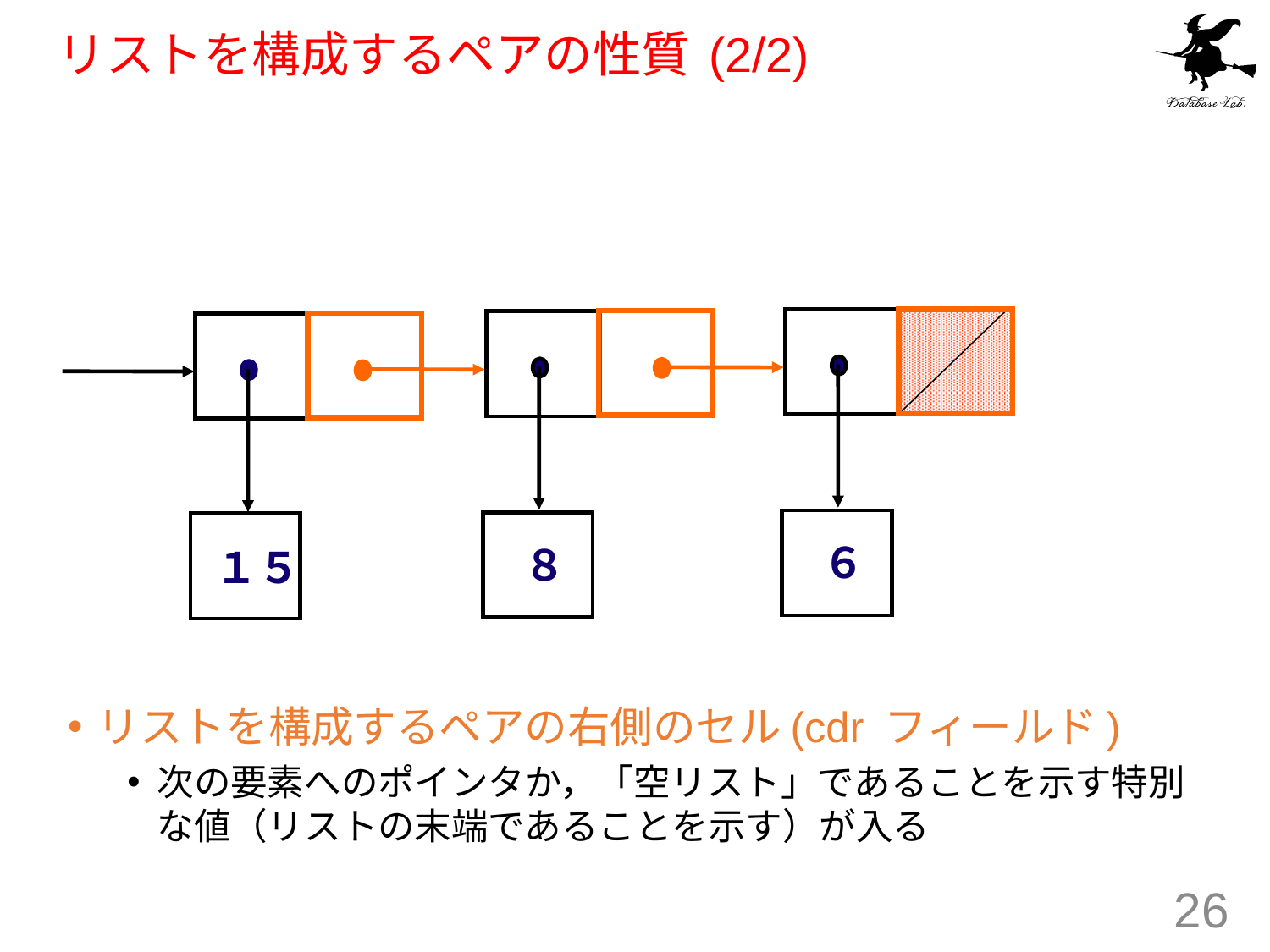

# リストを構成するペアの性質 (2/2)

６
８
１５
リストを構成するペアの右側のセル(cdr フィールド)
次の要素へのポインタか，「空リスト」であることを示す特別な値（リストの末端であることを示す）が入る

26